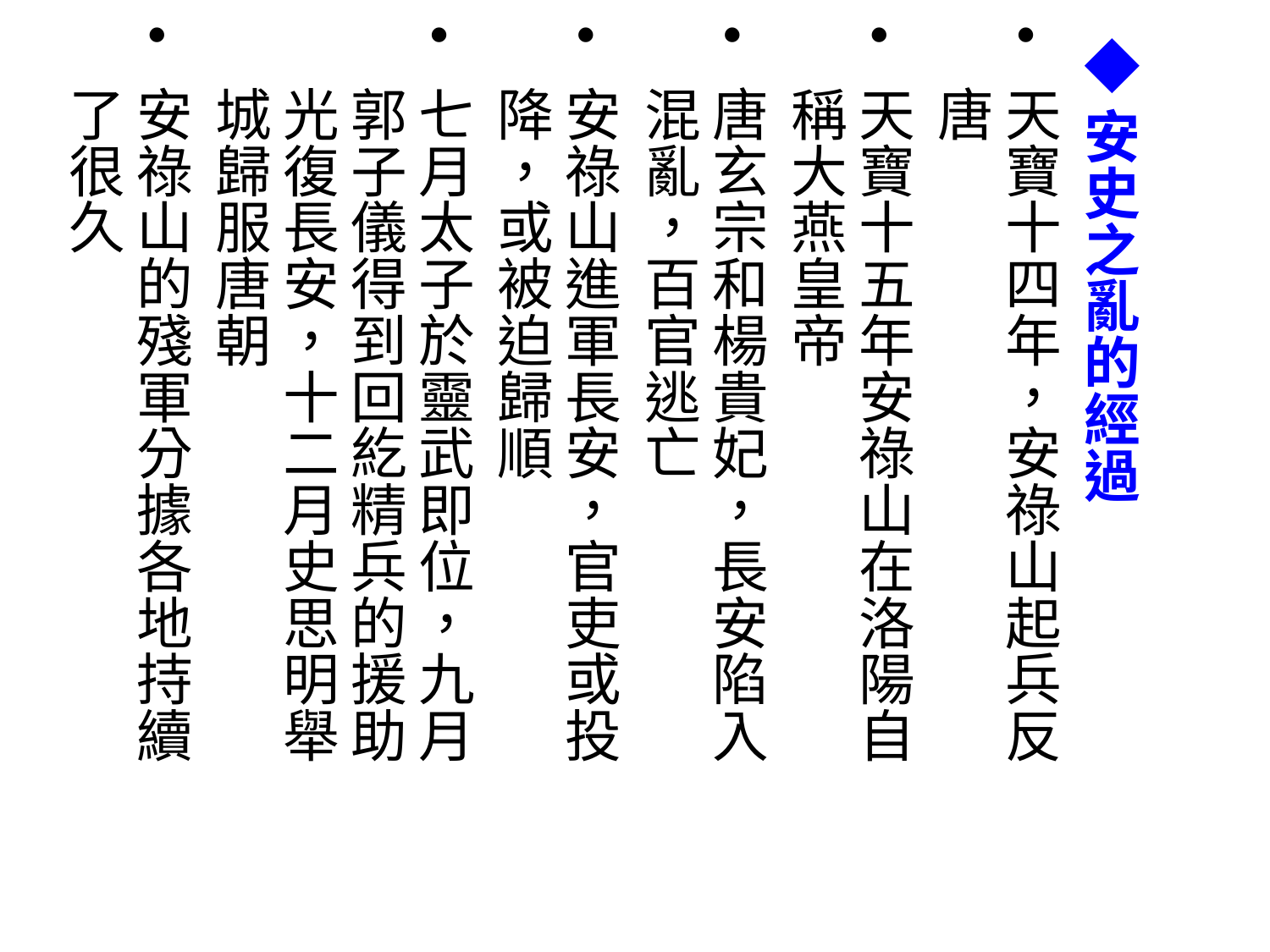

◆安史之亂的經過
天寶十四年，安祿山起兵反唐
天寶十五年安祿山在洛陽自稱大燕皇帝
唐玄宗和楊貴妃，長安陷入混亂，百官逃亡
安祿山進軍長安，官吏或投降，或被迫歸順
七月太子於靈武即位，九月郭子儀得到回紇精兵的援助光復長安，十二月史思明舉城歸服唐朝
安祿山的殘軍分據各地持續了很久